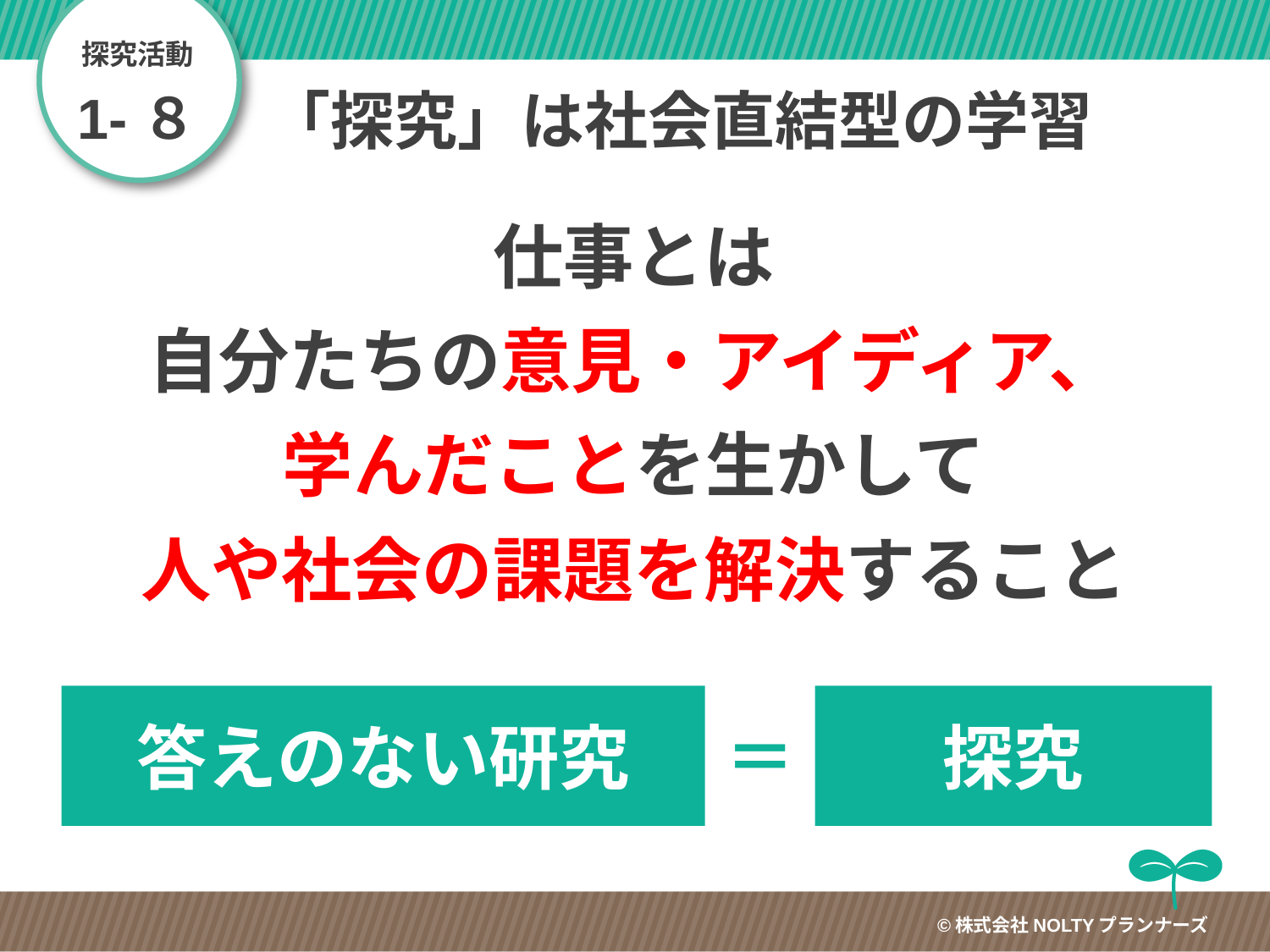

探究活動
1-８
# 「探究」は社会直結型の学習
仕事とは
自分たちの意見・アイディア、
学んだことを生かして
人や社会の課題を解決すること
答えのない研究
探究
＝